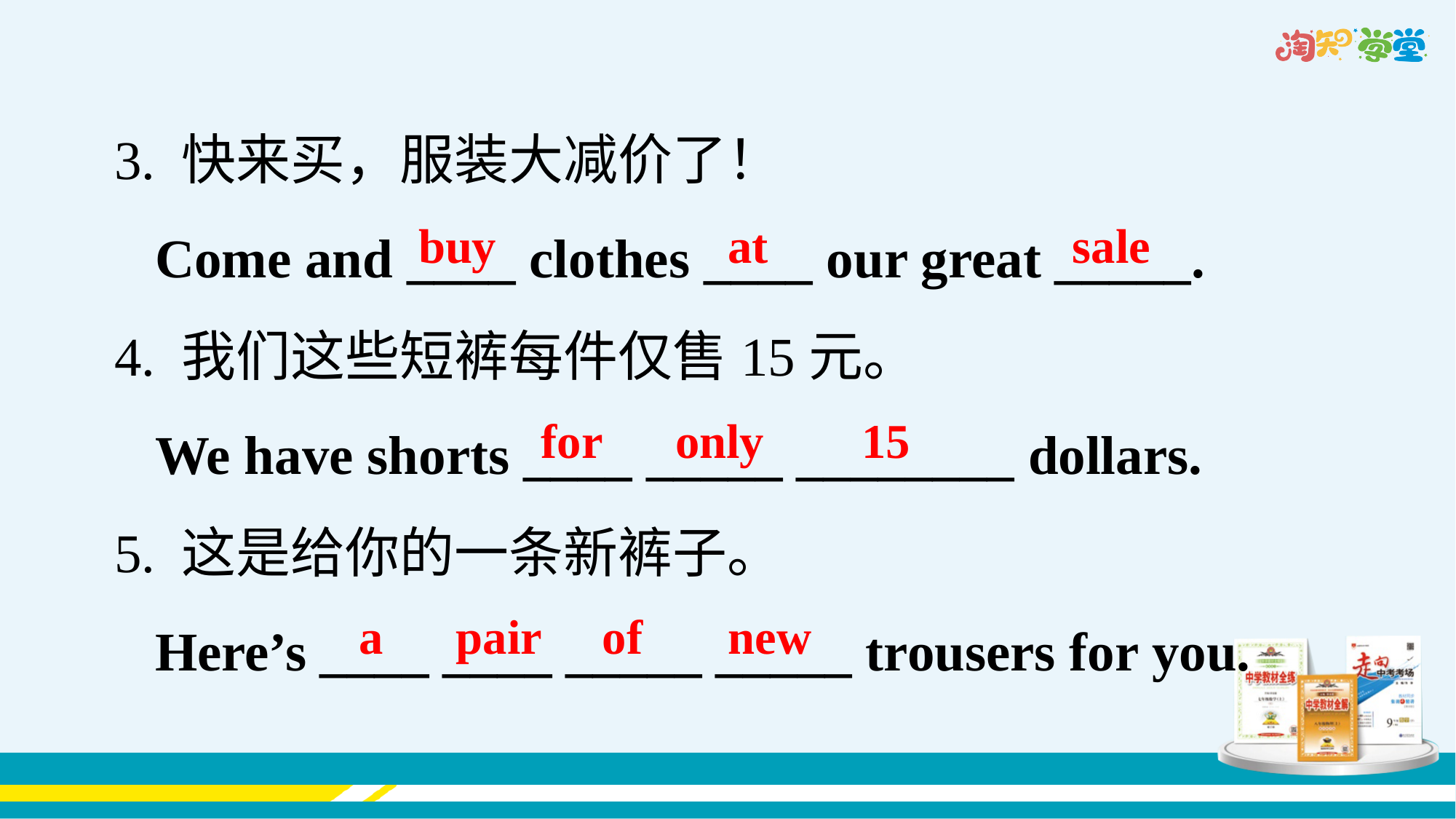

3. 快来买，服装大减价了！
   Come and ____ clothes ____ our great _____.
4. 我们这些短裤每件仅售15元。
   We have shorts ____ _____ ________ dollars.
5. 这是给你的一条新裤子。
   Here’s ____ ____ _____ _____ trousers for you.

buy                   at                         sale
for      only        15
a      pair     of       new